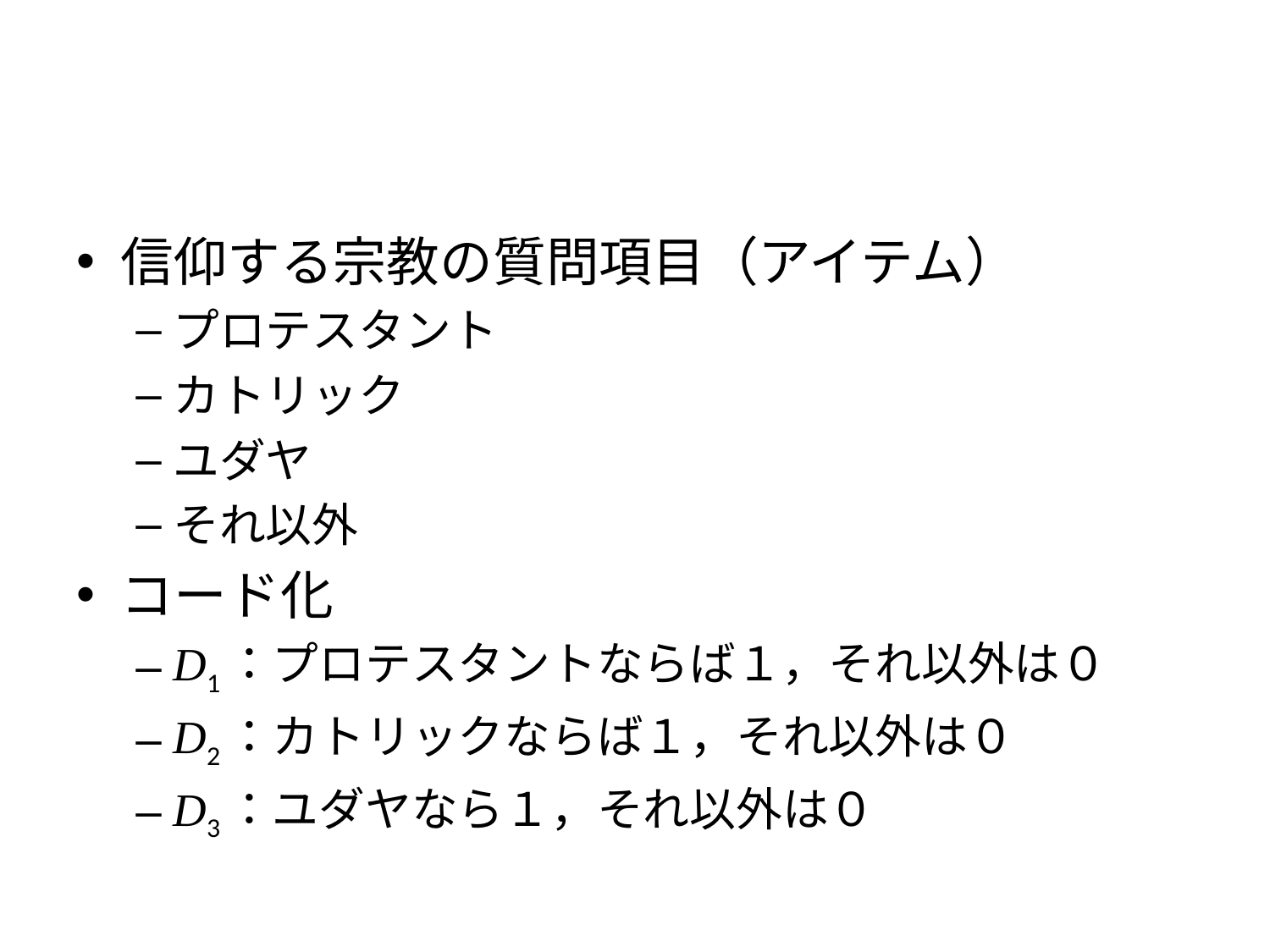

#
信仰する宗教の質問項目（アイテム）
プロテスタント
カトリック
ユダヤ
それ以外
コード化
D1：プロテスタントならば１，それ以外は０
D2：カトリックならば１，それ以外は０
D3：ユダヤなら１，それ以外は０